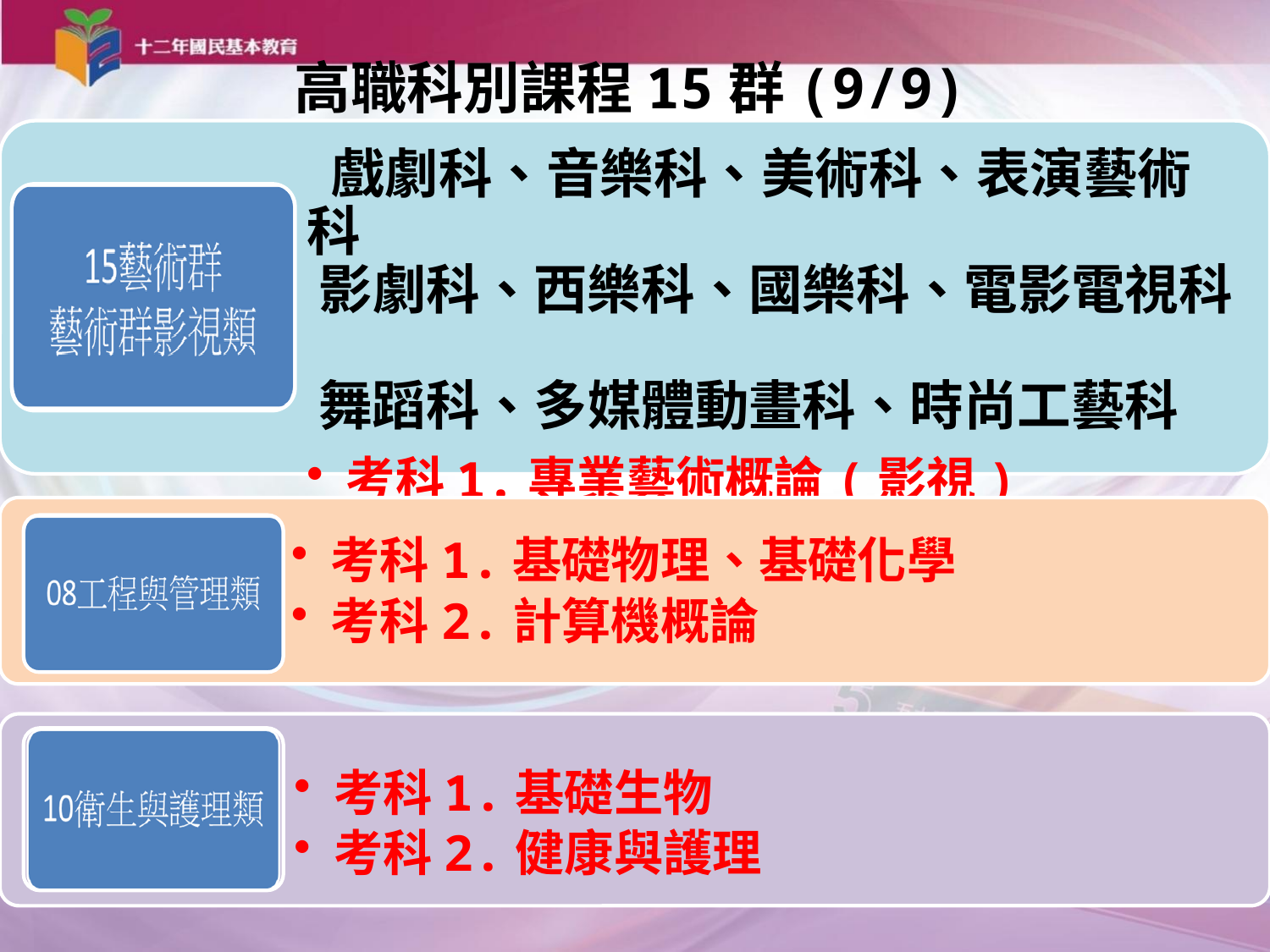

高職科別課程15群(9/9)
 戲劇科、音樂科、美術科、表演藝術科
 影劇科、西樂科、國樂科、電影電視科
 舞蹈科、多媒體動畫科、時尚工藝科
考科1.專業藝術概論(影視)
考科2.展演實務(影視製作概論)

考科1.基礎物理、基礎化學
考科2.計算機概論

考科1.基礎生物
考科2.健康與護理